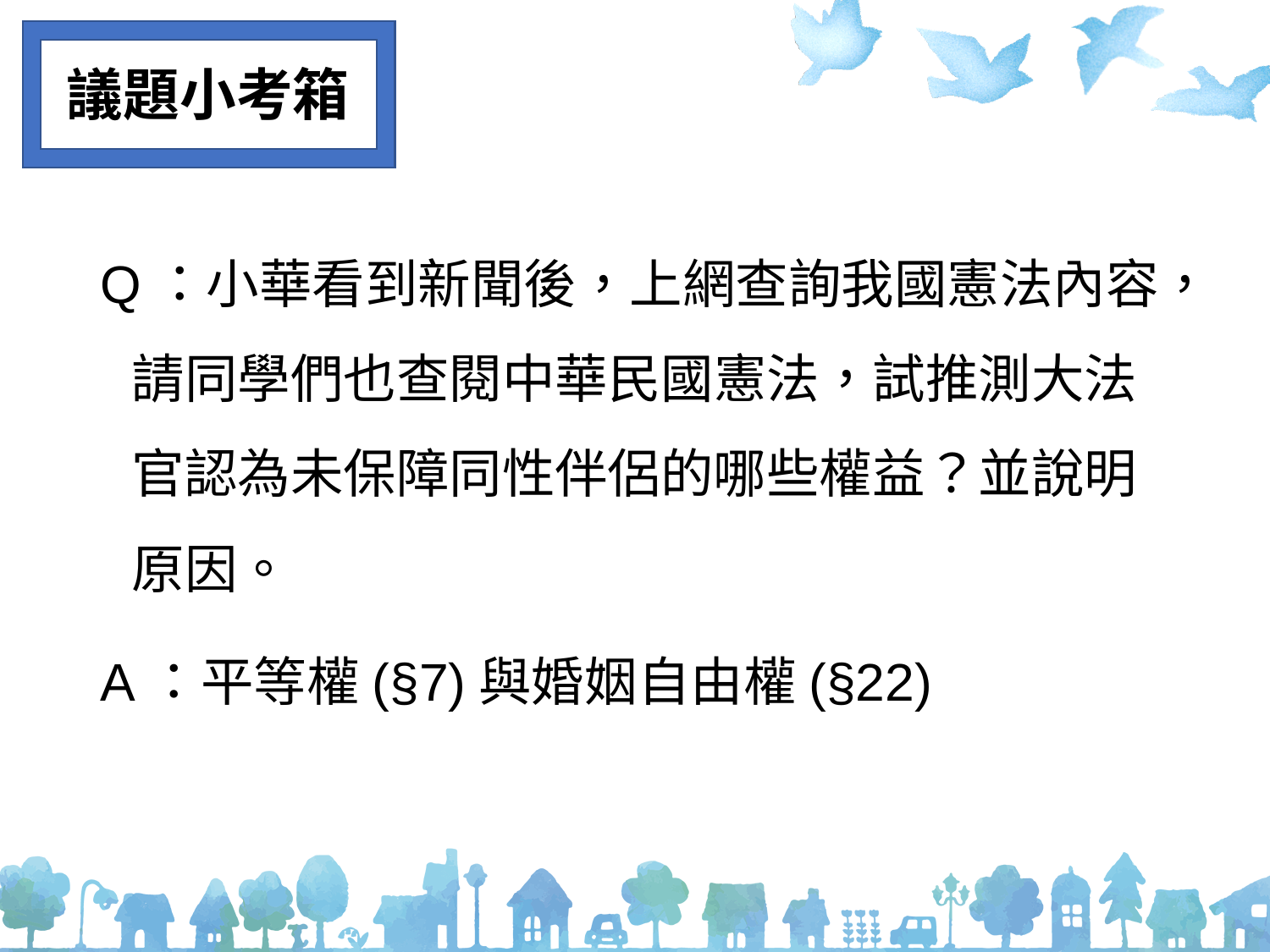

議題小考箱
Q：小華看到新聞後，上網查詢我國憲法內容，請同學們也查閱中華民國憲法，試推測大法官認為未保障同性伴侶的哪些權益？並說明原因。
A：平等權(§7)與婚姻自由權(§22)